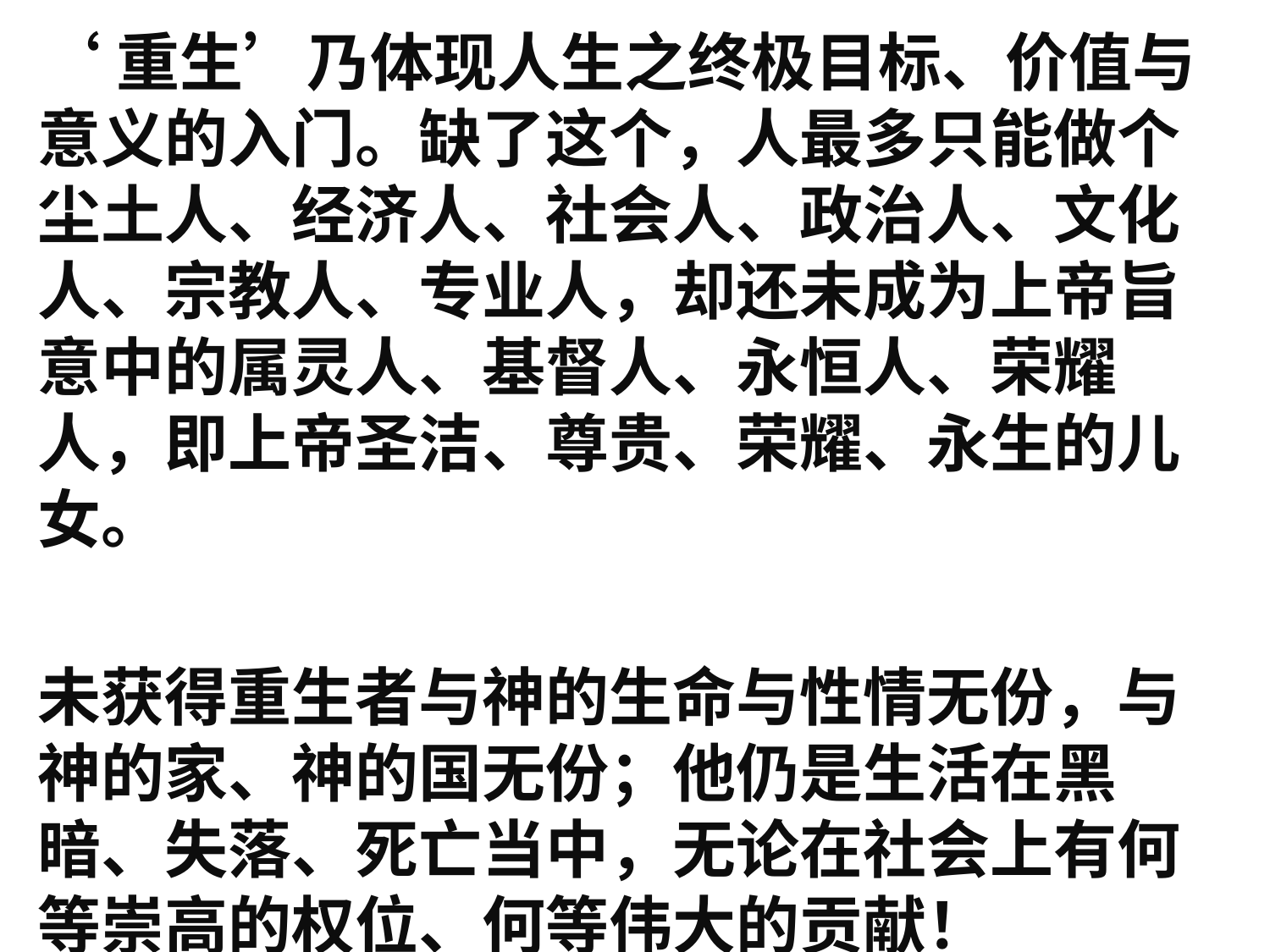

‘重生’乃体现人生之终极目标、价值与意义的入门。缺了这个，人最多只能做个尘土人、经济人、社会人、政治人、文化人、宗教人、专业人，却还未成为上帝旨意中的属灵人、基督人、永恒人、荣耀人，即上帝圣洁、尊贵、荣耀、永生的儿女。

未获得重生者与神的生命与性情无份，与神的家、神的国无份；他仍是生活在黑暗、失落、死亡当中，无论在社会上有何等崇高的权位、何等伟大的贡献！